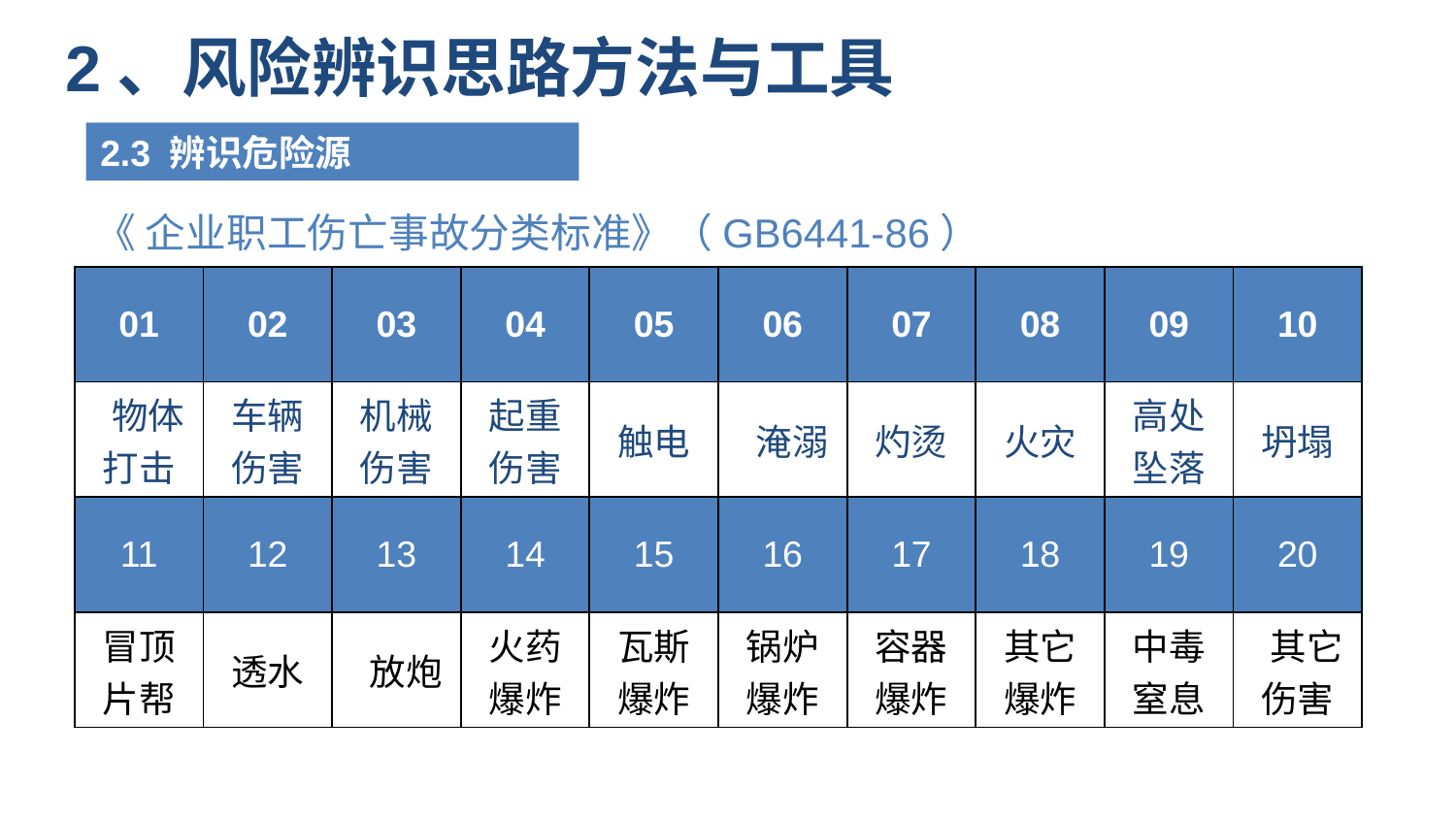

2、风险辨识思路方法与工具
2.3 辨识危险源
《 企业职工伤亡事故分类标准》（GB6441-86）
| 01 | 02 | 03 | 04 | 05 | 06 | 07 | 08 | 09 | 10 |
| --- | --- | --- | --- | --- | --- | --- | --- | --- | --- |
| 物体打击 | 车辆伤害 | 机械伤害 | 起重伤害 | 触电 | 淹溺 | 灼烫 | 火灾 | 高处坠落 | 坍塌 |
| 11 | 12 | 13 | 14 | 15 | 16 | 17 | 18 | 19 | 20 |
| 冒顶片帮 | 透水 | 放炮 | 火药爆炸 | 瓦斯爆炸 | 锅炉爆炸 | 容器爆炸 | 其它爆炸 | 中毒窒息 | 其它伤害 |